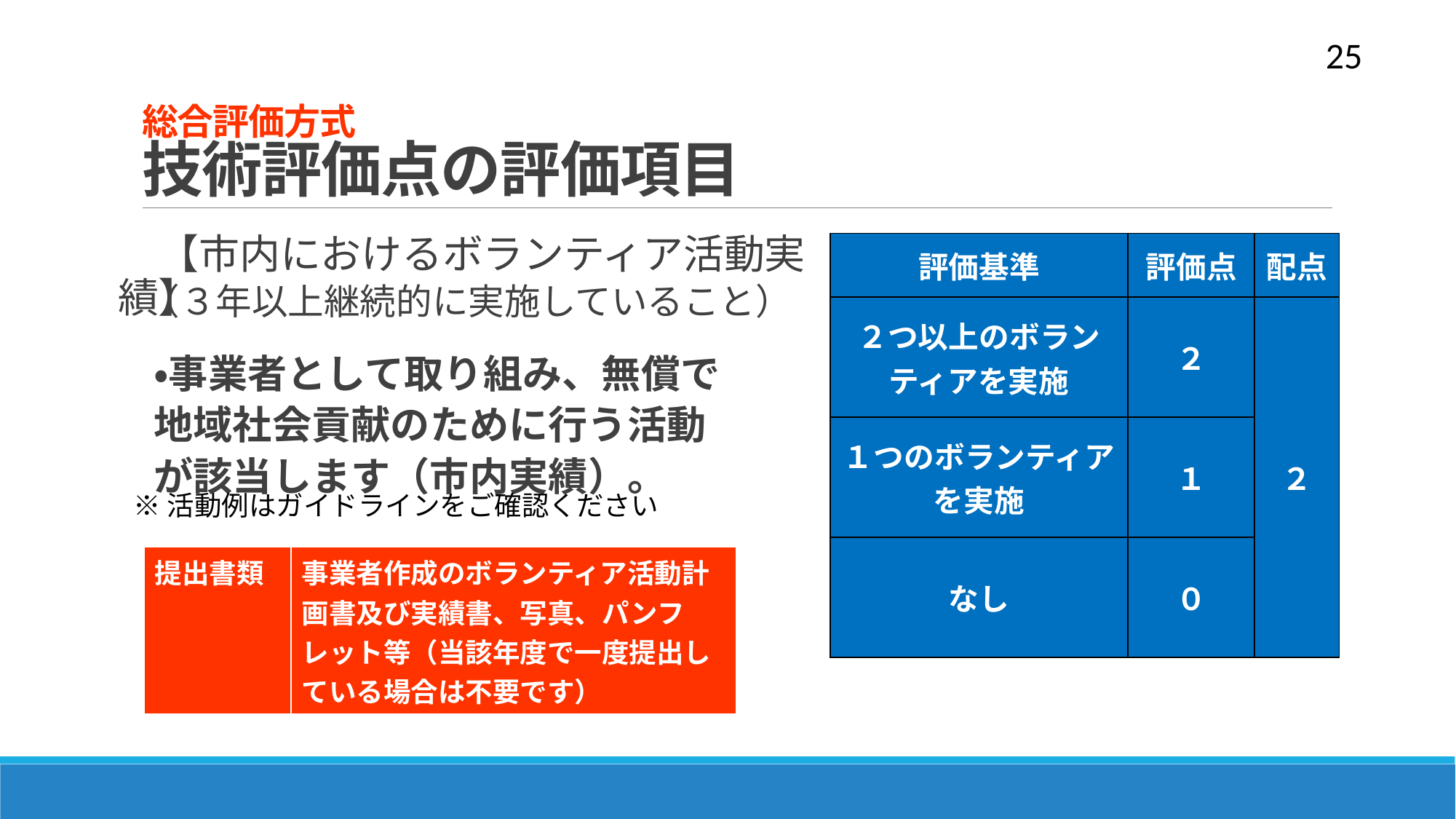

25
# 総合評価方式 技術評価点の評価項目
　【市内におけるボランティア活動実績】

| 評価基準 | 評価点 | 配点 |
| --- | --- | --- |
| ２つ以上のボランティアを実施 | ２ | ２ |
| １つのボランティアを実施 | １ |  |
| なし | ０ |  |
（３年以上継続的に実施していること）

・事業者として取り組み、無償で地域社会貢献のために行う活動が該当します（市内実績）。

※活動例はガイドラインをご確認ください
| 提出書類 | 事業者作成のボランティア活動計画書及び実績書、写真、パンフレット等（当該年度で一度提出している場合は不要です） |
| --- | --- |